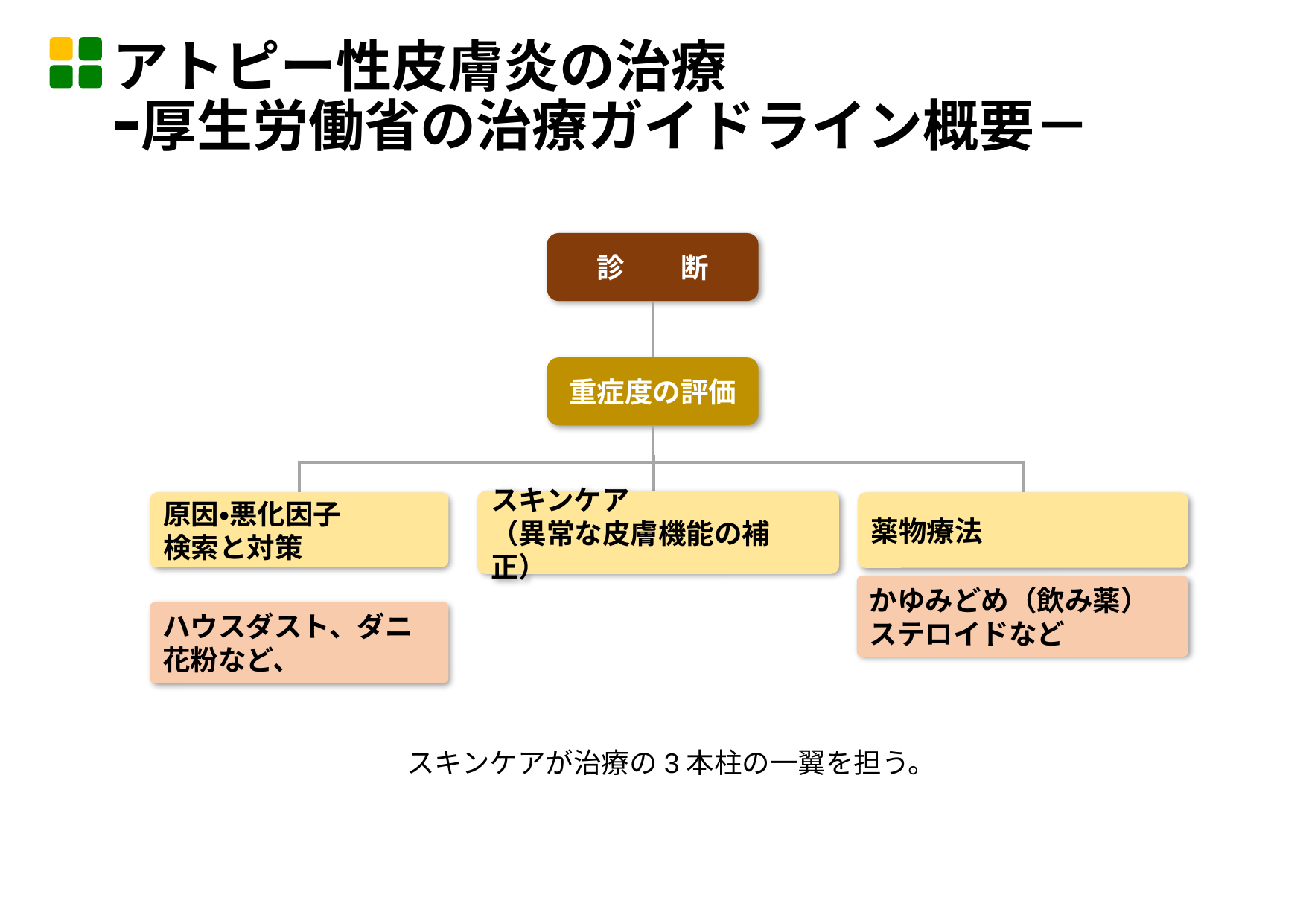

アトピー性皮膚炎の治療
ｰ厚生労働省の治療ガイドライン概要－

診　　断
重症度の評価
スキンケア
（異常な皮膚機能の補正）
原因・悪化因子
検索と対策
薬物療法
かゆみどめ（飲み薬）
ステロイドなど
ハウスダスト、ダニ
花粉など、
スキンケアが治療の3本柱の一翼を担う。